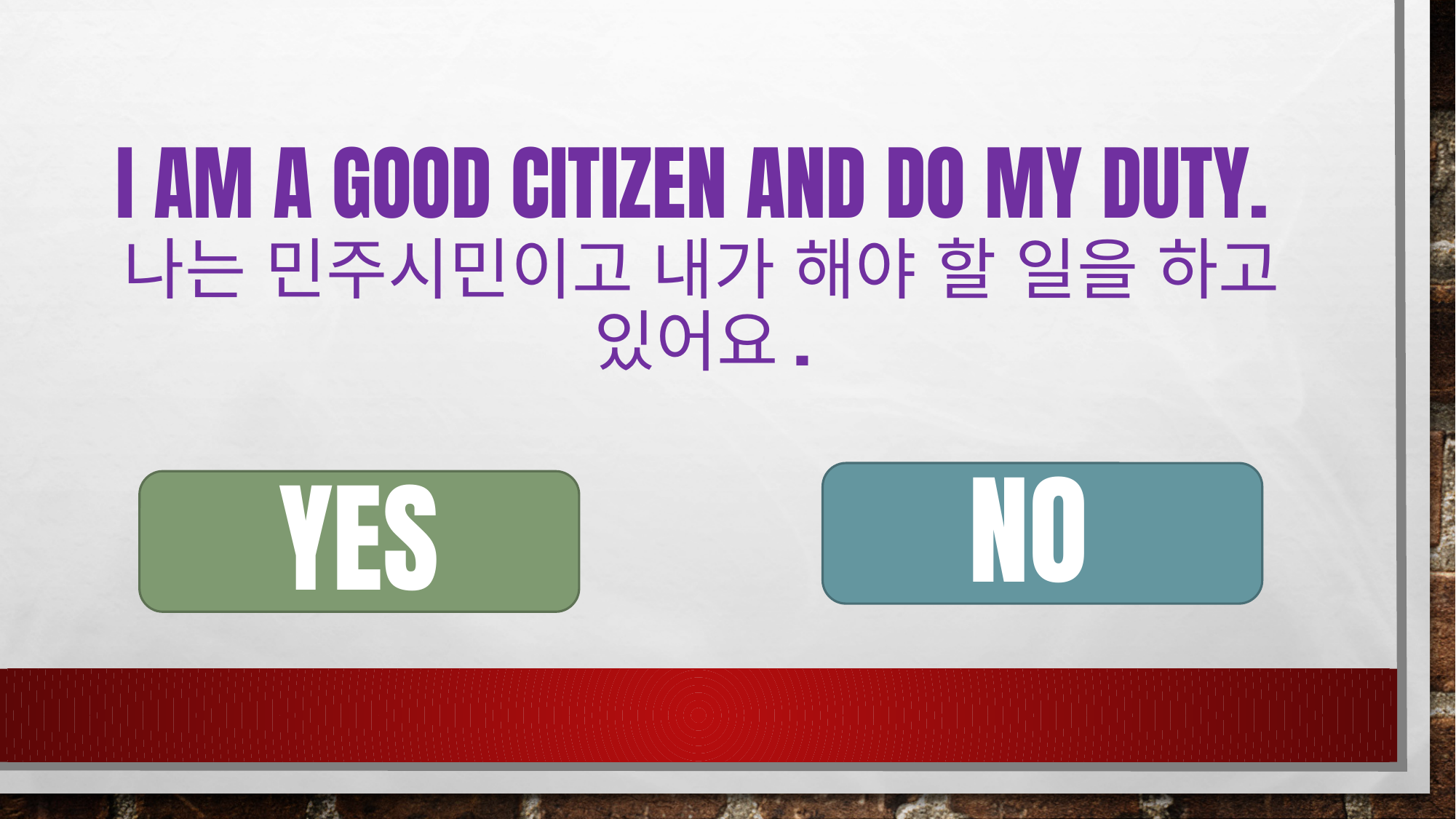

# I am a good citizen and do my duty. 나는 민주시민이고 내가 해야 할 일을 하고 있어요.
NO
YES